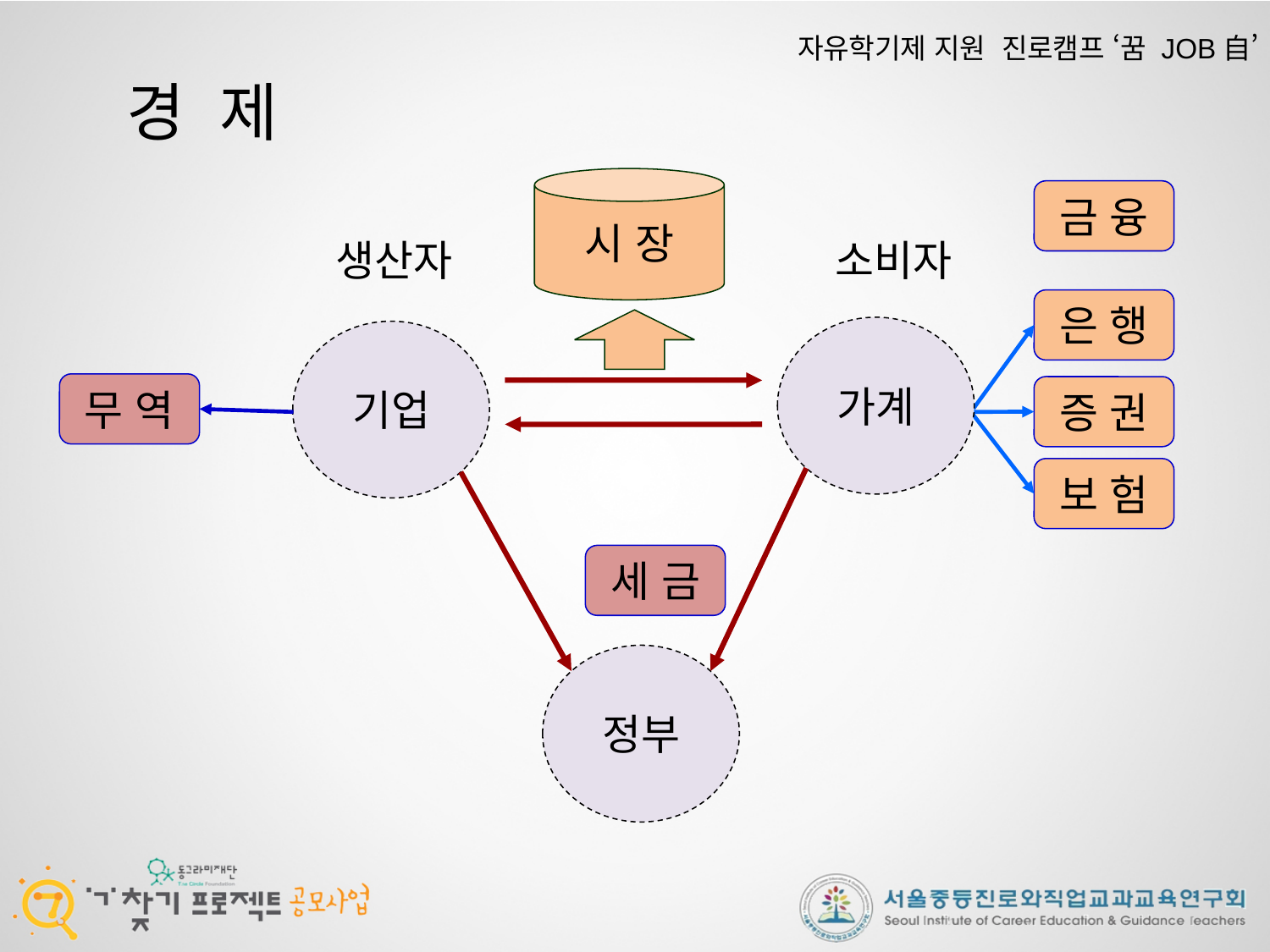

# 자유학기제 지원  진로캠프 ‘꿈 JOB自’
  경  제
시 장

금 융
은 행
증 권
보 험
생산자
소비자
가계
기업

세금
정부
무 역
세 금